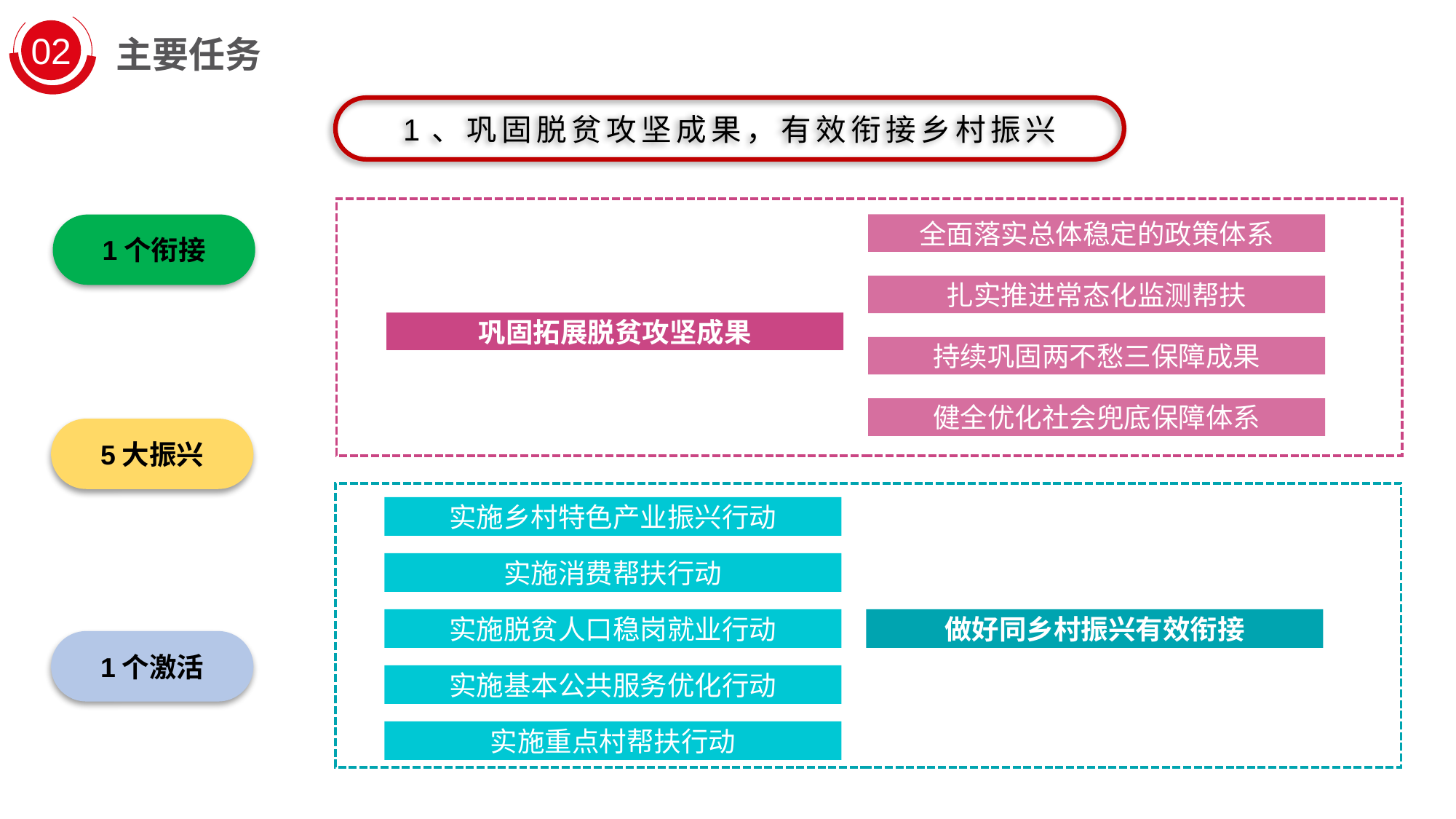

02
主要任务
1、巩固脱贫攻坚成果，有效衔接乡村振兴

全面落实总体稳定的政策体系
扎实推进常态化监测帮扶
巩固拓展脱贫攻坚成果
持续巩固两不愁三保障成果
健全优化社会兜底保障体系
1个衔接
5大振兴

实施乡村特色产业振兴行动
实施消费帮扶行动
实施脱贫人口稳岗就业行动
做好同乡村振兴有效衔接
实施基本公共服务优化行动
实施重点村帮扶行动
1个激活